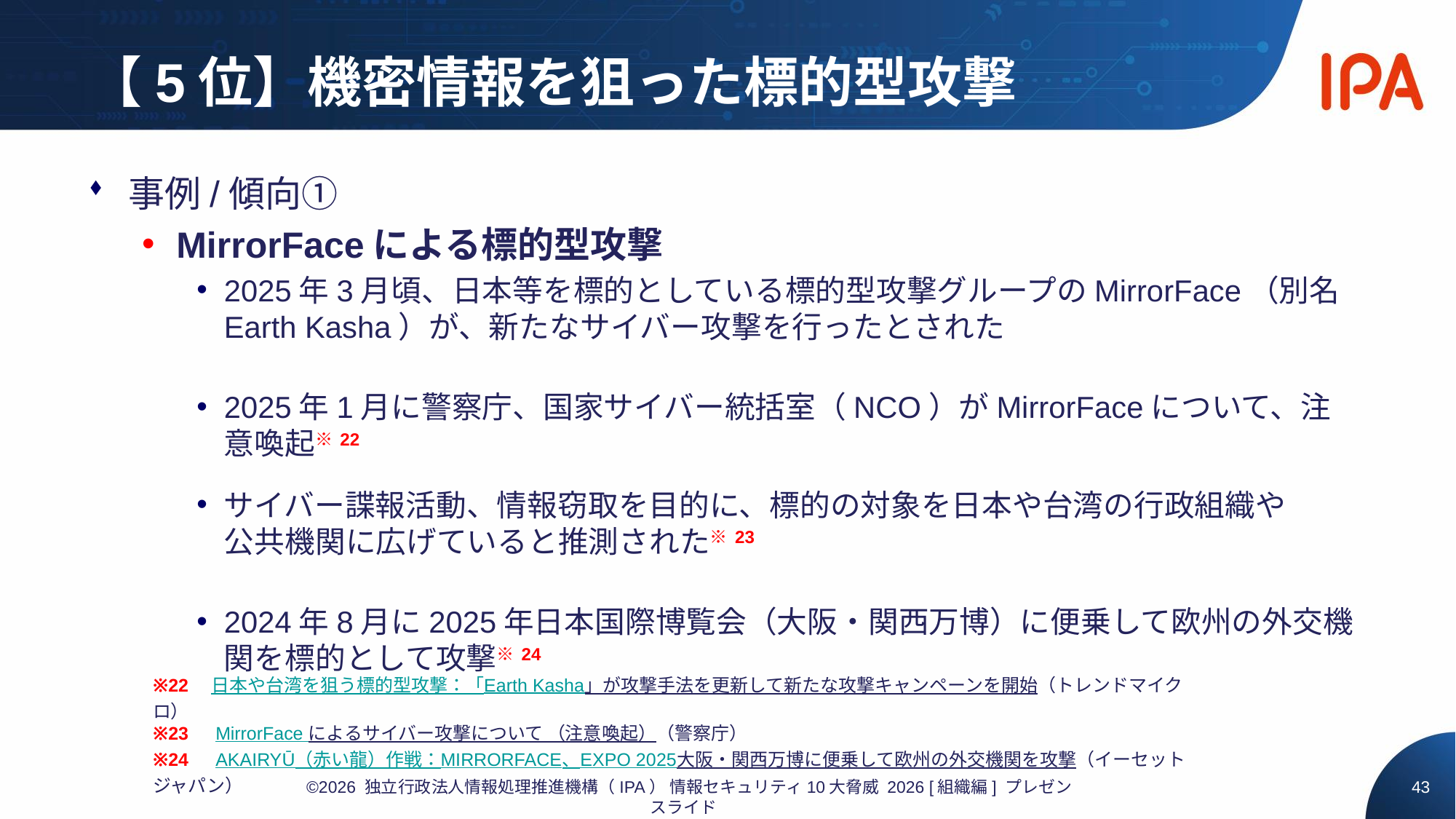

# 【5位】機密情報を狙った標的型攻撃
事例/傾向①
MirrorFaceによる標的型攻撃
2025年3月頃、日本等を標的としている標的型攻撃グループのMirrorFace（別名Earth Kasha）が、新たなサイバー攻撃を行ったとされた

2025年1月に警察庁、国家サイバー統括室（NCO）がMirrorFaceについて、注意喚起※22

サイバー諜報活動、情報窃取を目的に、標的の対象を日本や台湾の行政組織や
公共機関に広げていると推測された※23

2024年8月に2025年日本国際博覧会（大阪・関西万博）に便乗して欧州の外交機関を標的として攻撃※24

※22　日本や台湾を狙う標的型攻撃：「Earth Kasha」が攻撃手法を更新して新たな攻撃キャンペーンを開始（トレンドマイクロ）
※23　MirrorFace によるサイバー攻撃について （注意喚起）（警察庁）
※24　AKAIRYŪ（赤い龍）作戦：MIRRORFACE、EXPO 2025大阪・関西万博に便乗して欧州の外交機関を攻撃（イーセットジャパン）
43
©2026 独立行政法人情報処理推進機構（IPA） 情報セキュリティ10大脅威 2026 [組織編] プレゼンスライド